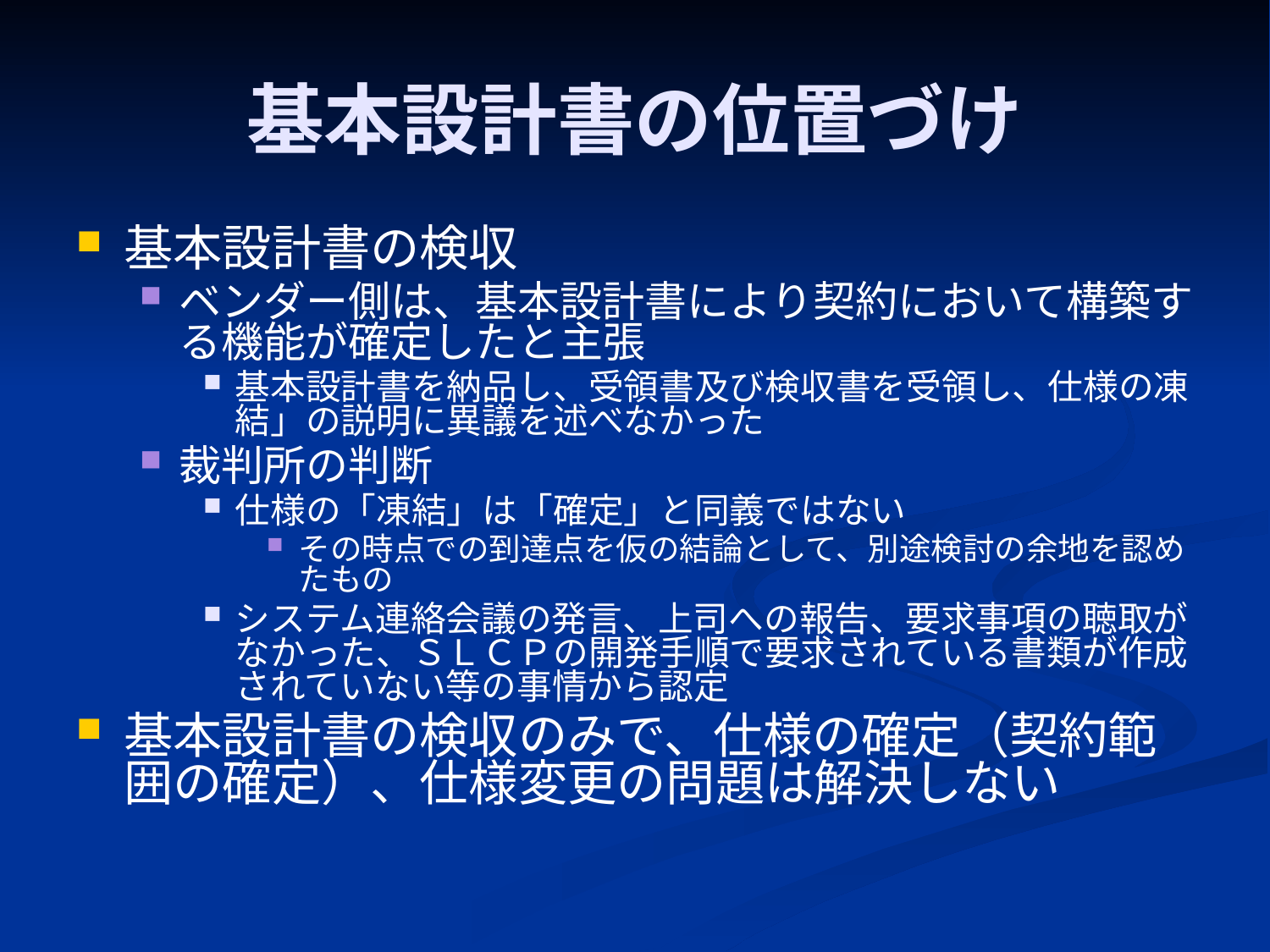

# 基本設計書の位置づけ
基本設計書の検収
ベンダー側は、基本設計書により契約において構築する機能が確定したと主張
基本設計書を納品し、受領書及び検収書を受領し、仕様の凍結」の説明に異議を述べなかった
裁判所の判断
仕様の「凍結」は「確定」と同義ではない
その時点での到達点を仮の結論として、別途検討の余地を認めたもの
システム連絡会議の発言、上司への報告、要求事項の聴取がなかった、ＳＬＣＰの開発手順で要求されている書類が作成されていない等の事情から認定
基本設計書の検収のみで、仕様の確定（契約範囲の確定）、仕様変更の問題は解決しない